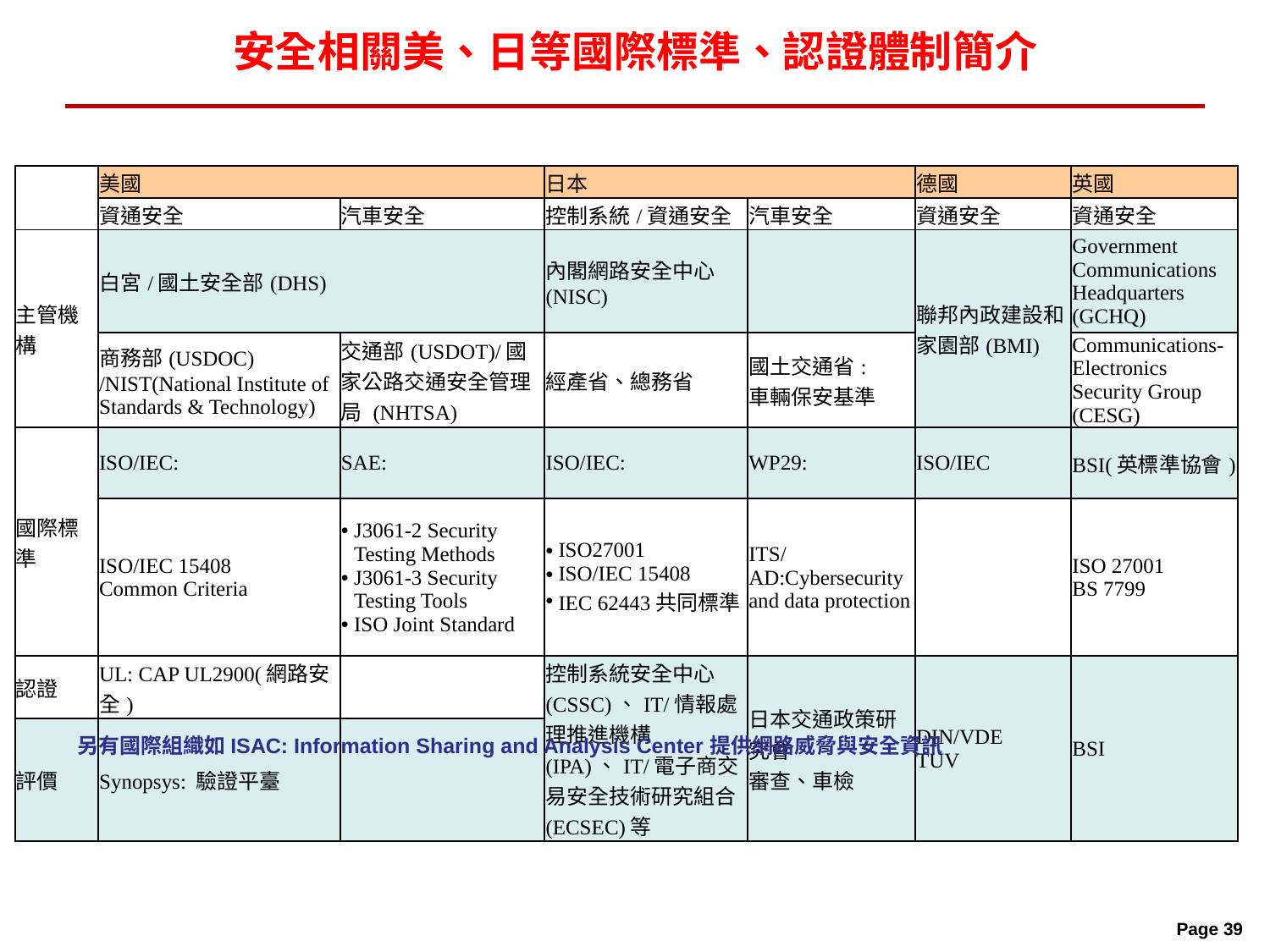

# 安全相關美、日等國際標準、認證體制簡介
|  | 美國 |  | 日本 |  | 德國 | 英國 |
| --- | --- | --- | --- | --- | --- | --- |
|  | 資通安全 | 汽車安全 | 控制系統/資通安全 | 汽車安全 | 資通安全 | 資通安全 |
| 主管機構 | 白宮/國土安全部(DHS) |  | 內閣網路安全中心(NISC) |  | 聯邦內政建設和家園部(BMI) | Government Communications Headquarters (GCHQ) |
|  | 商務部(USDOC) /NIST(National Institute of Standards & Technology) | 交通部(USDOT)/國家公路交通安全管理局 (NHTSA) | 經產省、總務省 | 國土交通省: 車輛保安基準 |  | Communications-Electronics Security Group (CESG) |
| 國際標準 | ISO/IEC: | SAE: | ISO/IEC: | WP29: | ISO/IEC | BSI(英標準協會) |
|  | ISO/IEC 15408 Common Criteria | J3061-2 Security Testing Methods J3061-3 Security Testing Tools ISO Joint Standard | ISO27001 ISO/IEC 15408 IEC 62443共同標準 | ITS/AD:Cybersecurity and data protection |  | ISO 27001 BS 7799 |
| 認證 | UL: CAP UL2900(網路安全) |  | 控制系統安全中心(CSSC)、IT/情報處理推進機構(IPA)、IT/電子商交易安全技術研究組合(ECSEC)等 | 日本交通政策研究會 審查、車檢 | DIN/VDE TUV | BSI |
| 評價 | Synopsys: 驗證平臺 |  |  |  |  |  |
另有國際組織如ISAC: Information Sharing and Analysis Center提供網路威脅與安全資訊